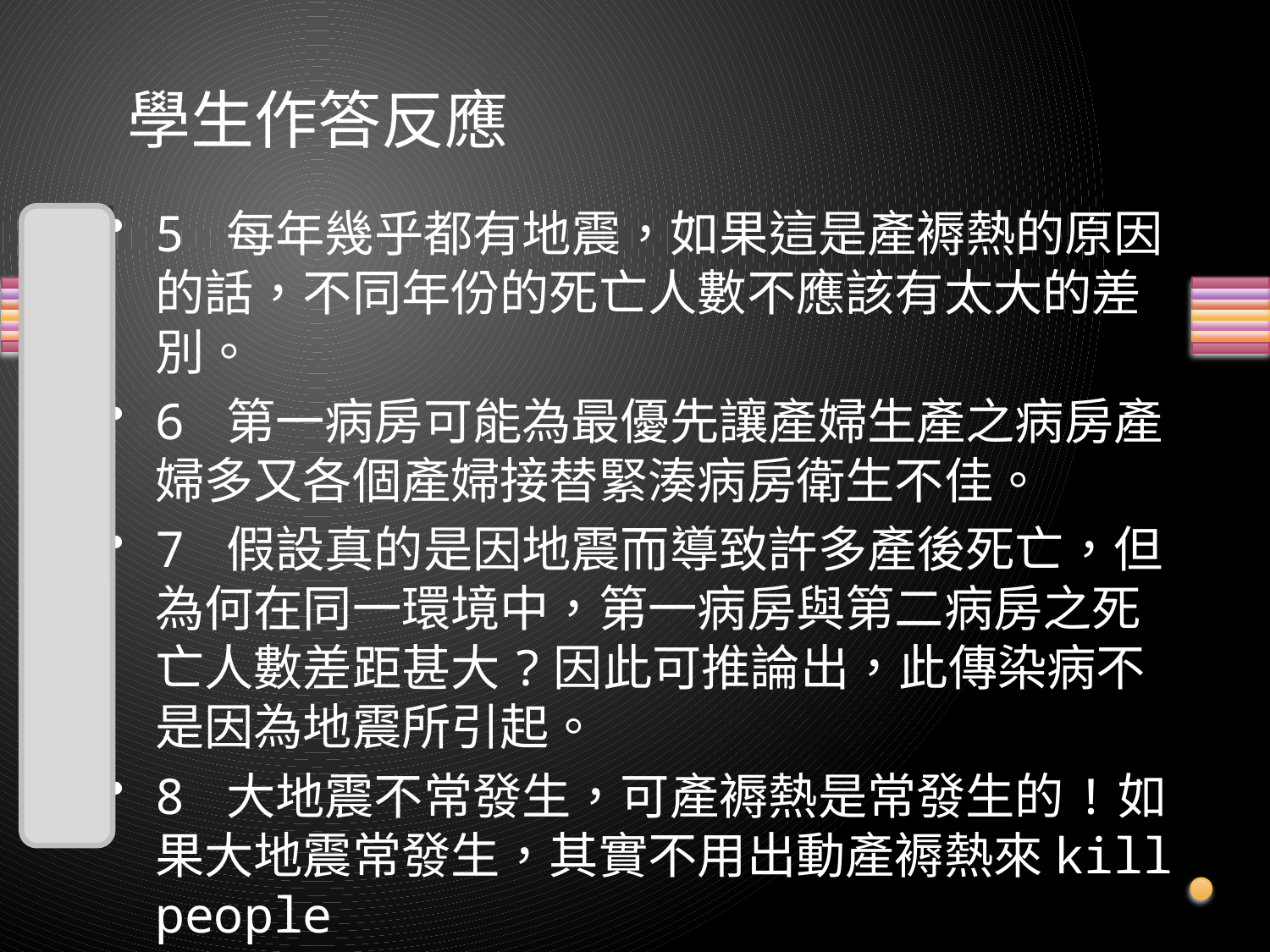

# 學生作答反應
5 每年幾乎都有地震，如果這是產褥熱的原因的話，不同年份的死亡人數不應該有太大的差別。
6 第一病房可能為最優先讓產婦生產之病房產婦多又各個產婦接替緊湊病房衛生不佳。
7 假設真的是因地震而導致許多產後死亡，但為何在同一環境中，第一病房與第二病房之死亡人數差距甚大?因此可推論出，此傳染病不是因為地震所引起。
8 大地震不常發生，可產褥熱是常發生的!如果大地震常發生，其實不用出動產褥熱來kill people

04
04
21
11